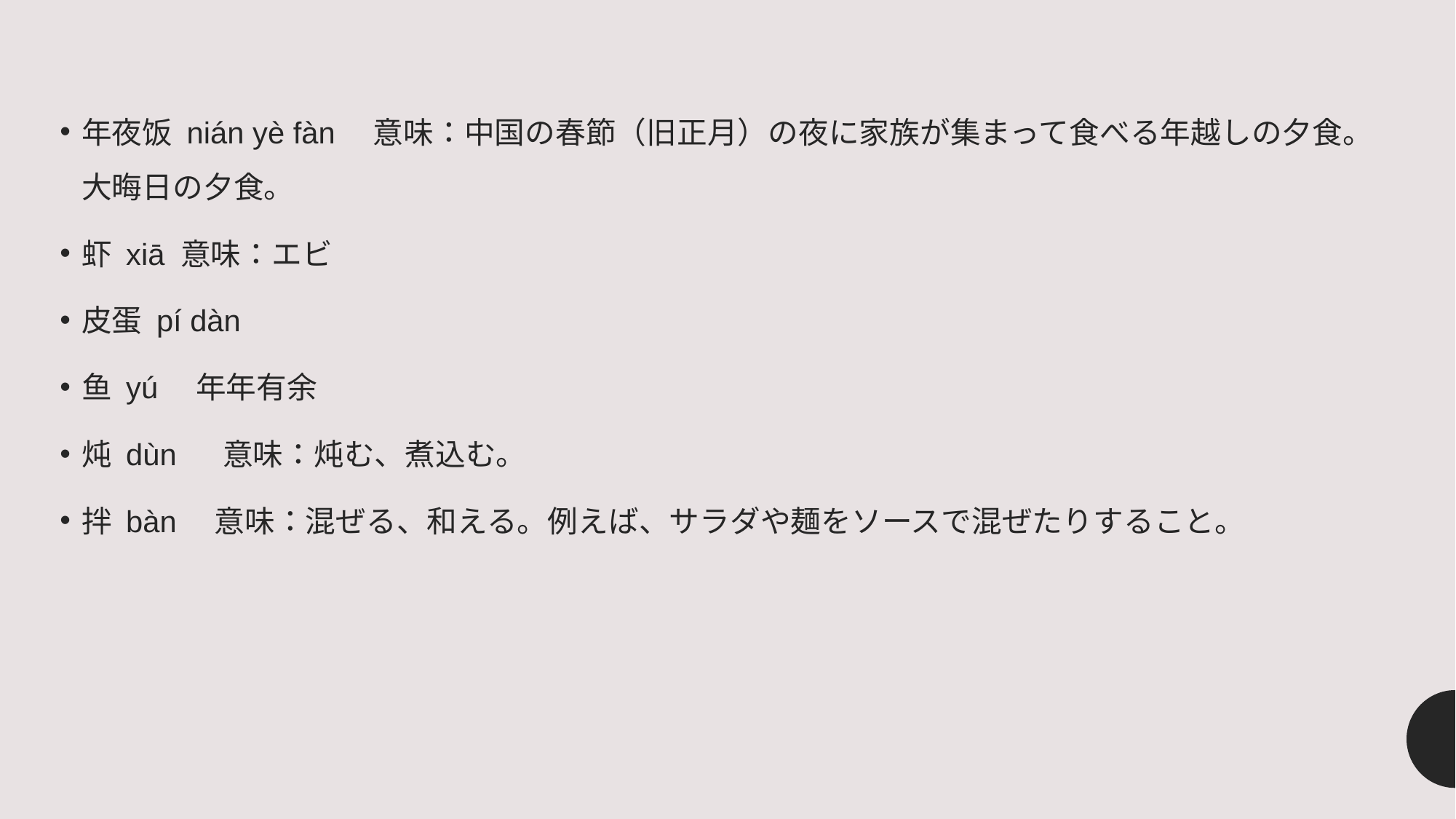

年夜饭 nián yè fàn　意味：中国の春節（旧正月）の夜に家族が集まって食べる年越しの夕食。大晦日の夕食。
虾 xiā 意味：エビ
皮蛋 pí dàn
鱼 yú　年年有余
炖 dùn 　意味：炖む、煮込む。
拌 bàn　意味：混ぜる、和える。例えば、サラダや麺をソースで混ぜたりすること。